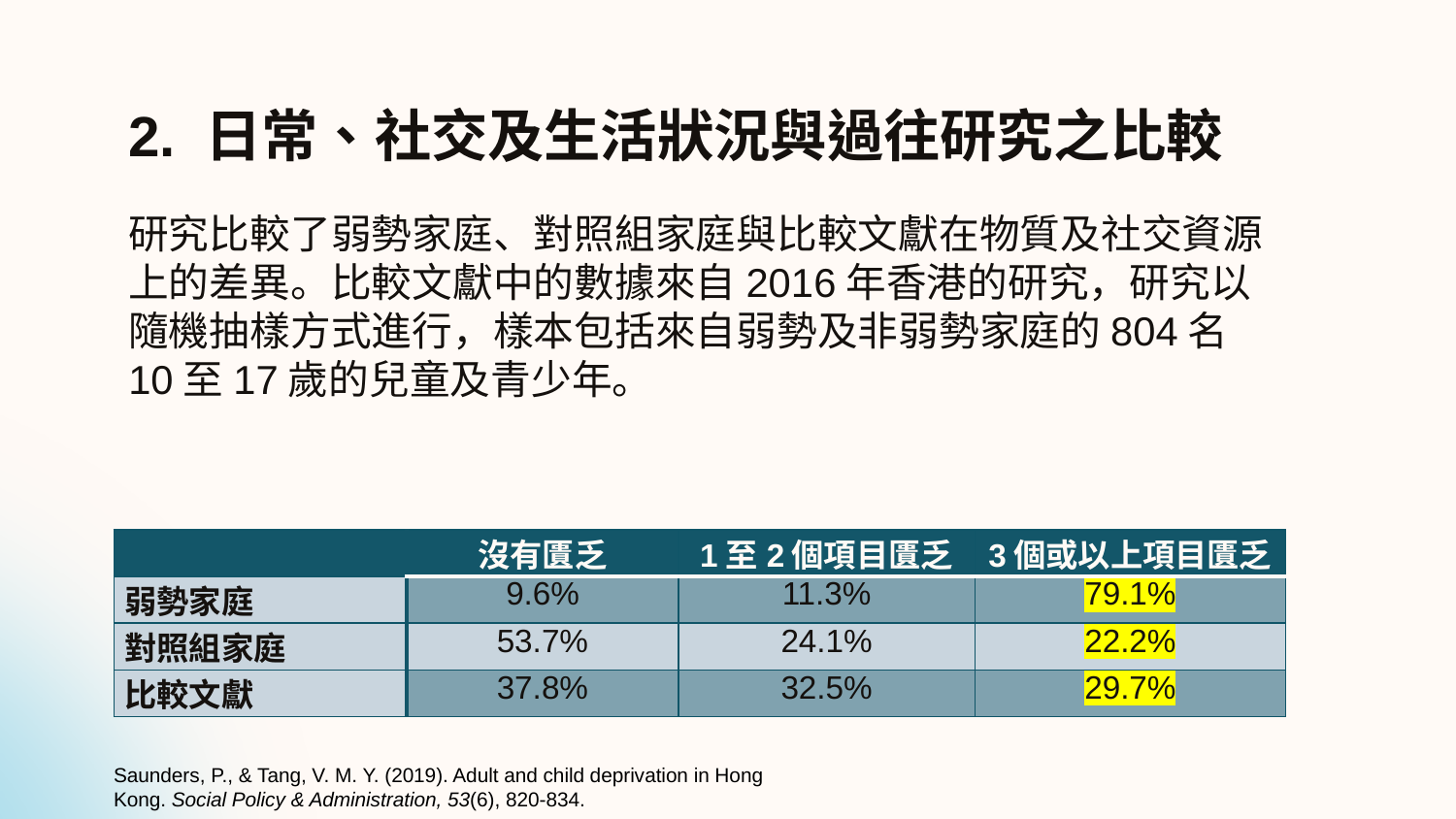

# 2. 日常、社交及生活狀況與過往研究之比較
研究比較了弱勢家庭、對照組家庭與比較文獻在物質及社交資源上的差異。比較文獻中的數據來自2016年香港的研究，研究以隨機抽樣方式進行，樣本包括來自弱勢及非弱勢家庭的804名10至17歲的兒童及青少年。
|  | 沒有匱乏 | 1至2個項目匱乏 | 3個或以上項目匱乏 |
| --- | --- | --- | --- |
| 弱勢家庭 | 9.6% | 11.3% | 79.1% |
| 對照組家庭 | 53.7% | 24.1% | 22.2% |
| 比較文獻 | 37.8% | 32.5% | 29.7% |
Saunders, P., & Tang, V. M. Y. (2019). Adult and child deprivation in Hong Kong. Social Policy & Administration, 53(6), 820-834.